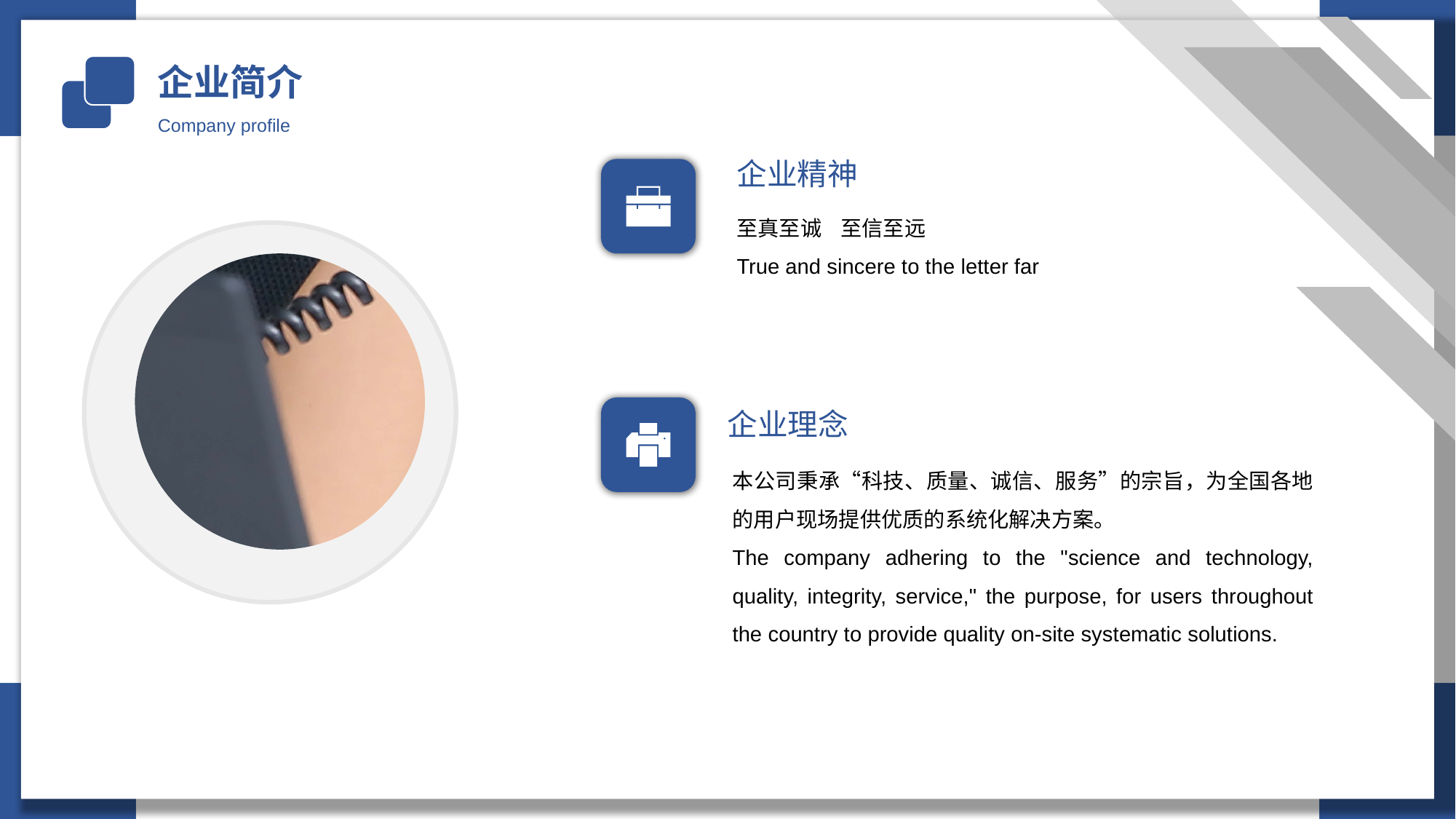

企业简介
Company profile

企业精神

至真至诚    至信至远
True and sincere to the letter far

企业理念

本公司秉承“科技、质量、诚信、服务”的宗旨，为全国各地的用户现场提供优质的系统化解决方案。
The company adhering to the "science and technology, quality, integrity, service," the purpose, for users throughout the country to provide quality on-site systematic solutions.